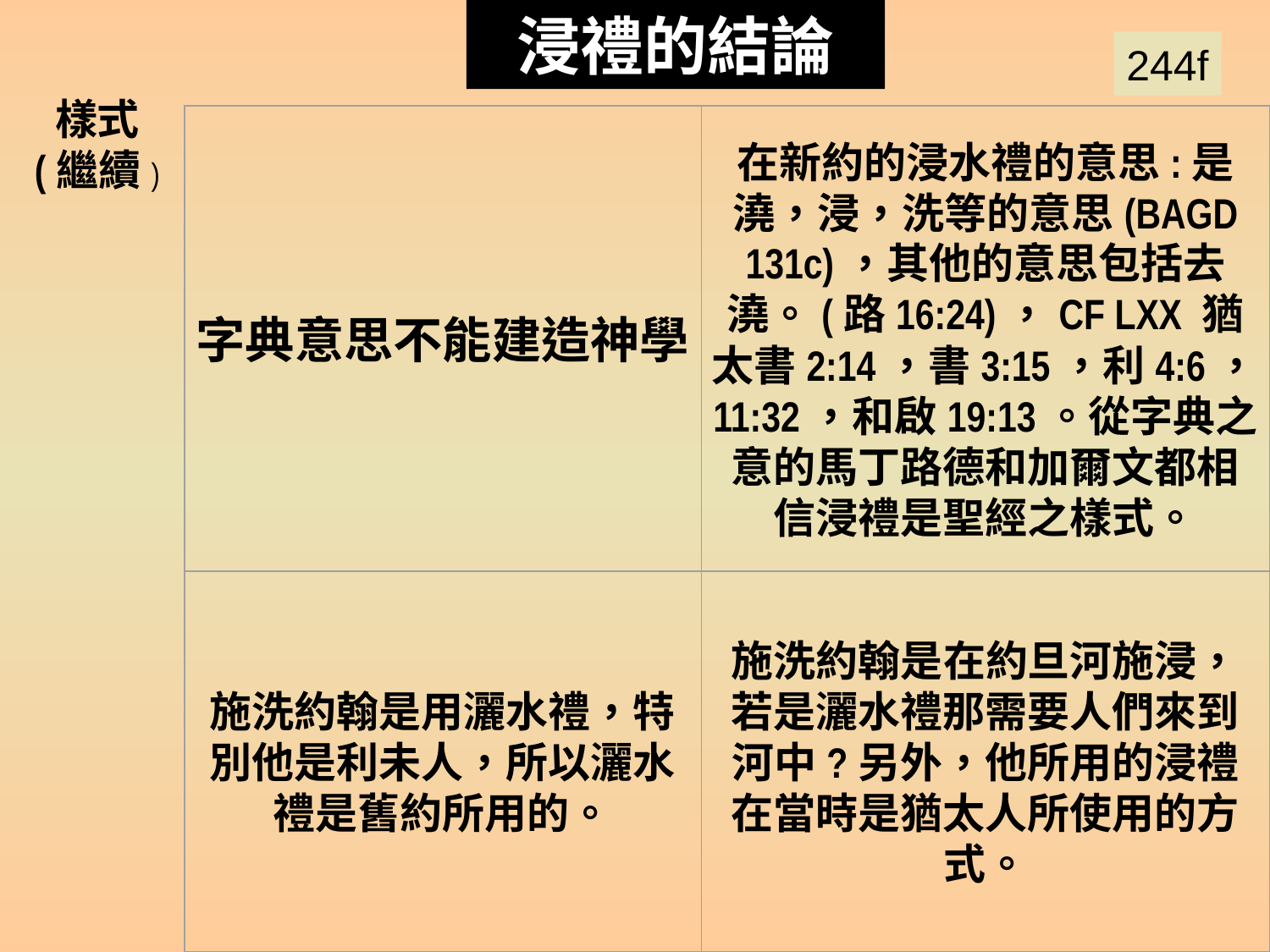

浸禮的結論
244f
Baptism Summary 10
樣式
(繼續)

字典意思不能建造神學

在新約的浸水禮的意思:是澆，浸，洗等的意思(BAGD 131c)，其他的意思包括去澆。(路16:24)，CF LXX 猶太書2:14，書3:15，利4:6，11:32，和啟19:13。從字典之意的馬丁路德和加爾文都相信浸禮是聖經之樣式。

施洗約翰是用灑水禮，特別他是利未人，所以灑水禮是舊約所用的。

施洗約翰是在約旦河施浸，若是灑水禮那需要人們來到河中?另外，他所用的浸禮在當時是猶太人所使用的方式。